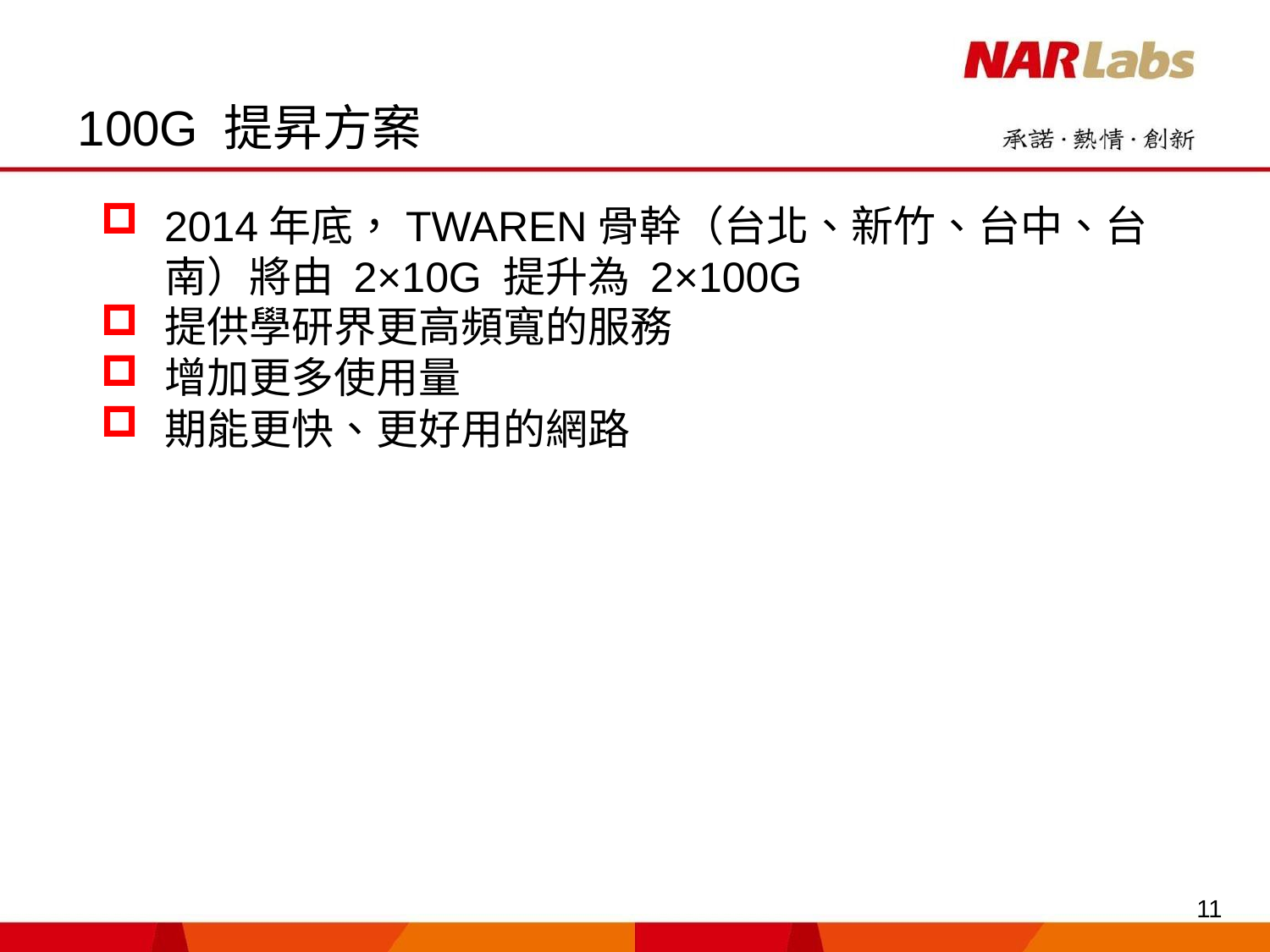

# 100G 提昇方案
2014年底，TWAREN骨幹（台北、新竹、台中、台南）將由 2×10G 提升為 2×100G
提供學研界更高頻寬的服務
增加更多使用量
期能更快、更好用的網路

11